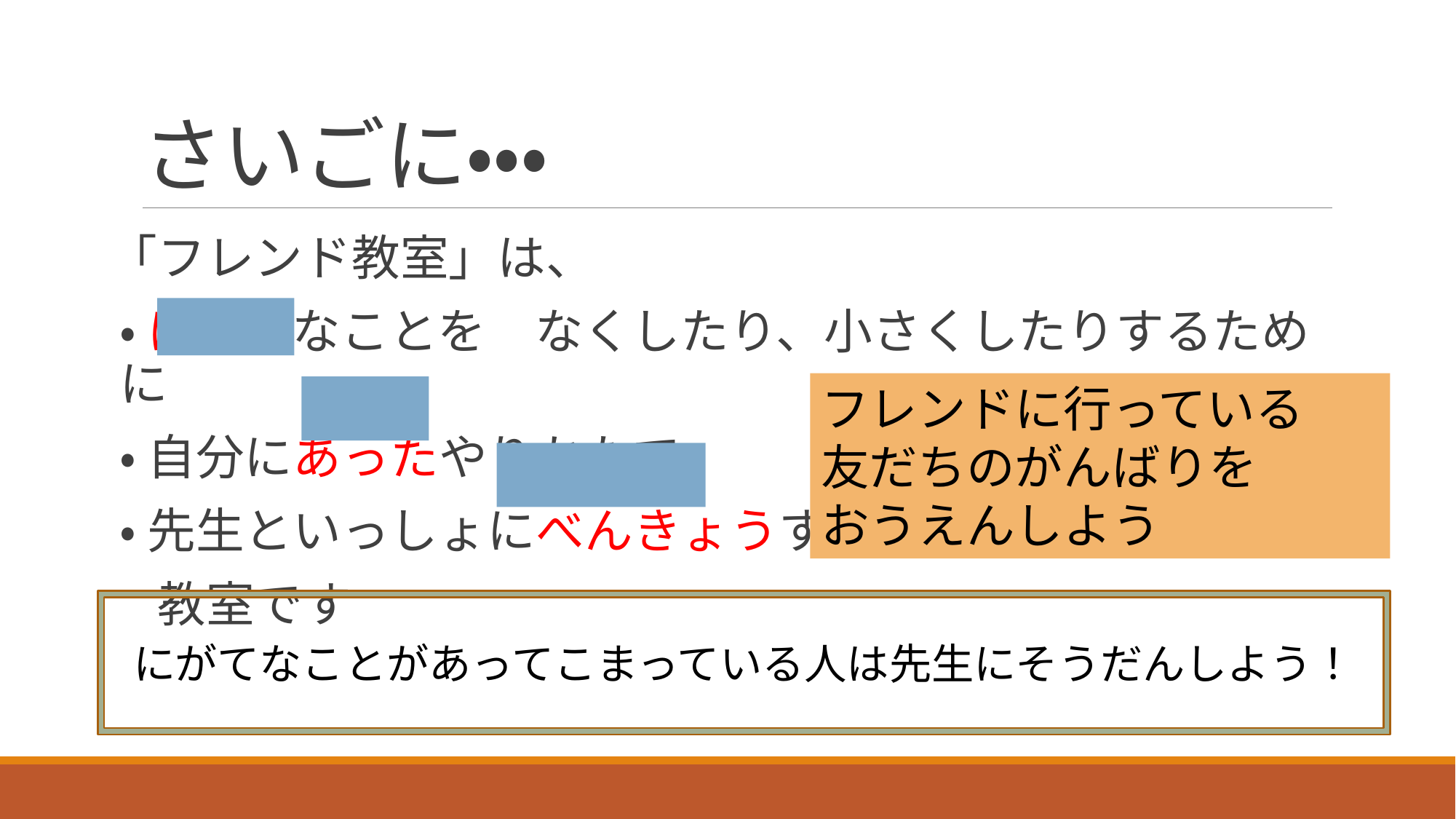

# さいごに・・・
「フレンド教室」は、
・ にがてなことを　なくしたり、小さくしたりするために
・ 自分にあったやりかたで
・ 先生といっしょにべんきょうする
　教室です

フレンドに行っている
友だちのがんばりを
おうえんしよう

にがてなことがあってこまっている人は先生にそうだんしよう！